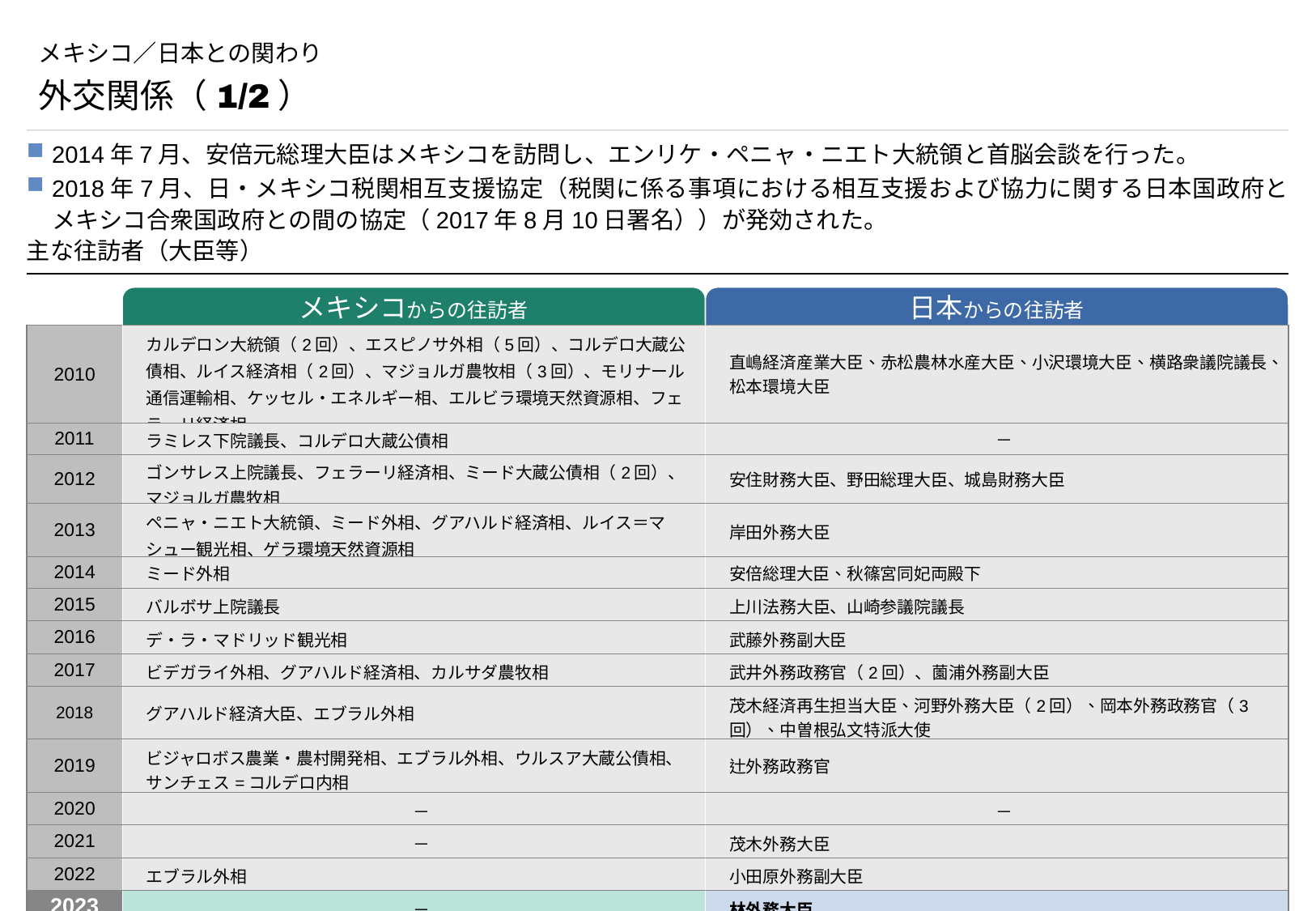

# メキシコ／日本との関わり
外交関係（1/2）
2014年7月、安倍元総理大臣はメキシコを訪問し、エンリケ・ペニャ・ニエト大統領と首脳会談を行った。
2018年7月、日・メキシコ税関相互支援協定（税関に係る事項における相互支援および協力に関する日本国政府とメキシコ合衆国政府との間の協定（2017年8月10日署名））が発効された。
主な往訪者（大臣等）
メキシコからの往訪者
日本からの往訪者
| 2010 | カルデロン大統領（2回）、エスピノサ外相（5回）、コルデロ大蔵公債相、ルイス経済相（2回）、マジョルガ農牧相（3回）、モリナール通信運輸相、ケッセル・エネルギー相、エルビラ環境天然資源相、フェラーリ経済相 | 直嶋経済産業大臣、赤松農林水産大臣、小沢環境大臣、横路衆議院議長、松本環境大臣 |
| --- | --- | --- |
| 2011 | ラミレス下院議長、コルデロ大蔵公債相 | － |
| 2012 | ゴンサレス上院議長、フェラーリ経済相、ミード大蔵公債相（2回）、マジョルガ農牧相 | 安住財務大臣、野田総理大臣、城島財務大臣 |
| 2013 | ペニャ・ニエト大統領、ミード外相、グアハルド経済相、ルイス＝マシュー観光相、ゲラ環境天然資源相 | 岸田外務大臣 |
| 2014 | ミード外相 | 安倍総理大臣、秋篠宮同妃両殿下 |
| 2015 | バルボサ上院議長 | 上川法務大臣、山崎参議院議長 |
| 2016 | デ・ラ・マドリッド観光相 | 武藤外務副大臣 |
| 2017 | ビデガライ外相、グアハルド経済相、カルサダ農牧相 | 武井外務政務官（2回）、薗浦外務副大臣 |
| 2018 | グアハルド経済大臣、エブラル外相 | 茂木経済再生担当大臣、河野外務大臣（2回）、岡本外務政務官（3回）、中曽根弘文特派大使 |
| 2019 | ビジャロボス農業・農村開発相、エブラル外相、ウルスア大蔵公債相、サンチェス=コルデロ内相 | 辻外務政務官 |
| 2020 | － | － |
| 2021 | － | 茂木外務大臣 |
| 2022 | エブラル外相 | 小田原外務副大臣 |
| 2023 | － | 林外務大臣 |
（出所） 外務省ホームページ